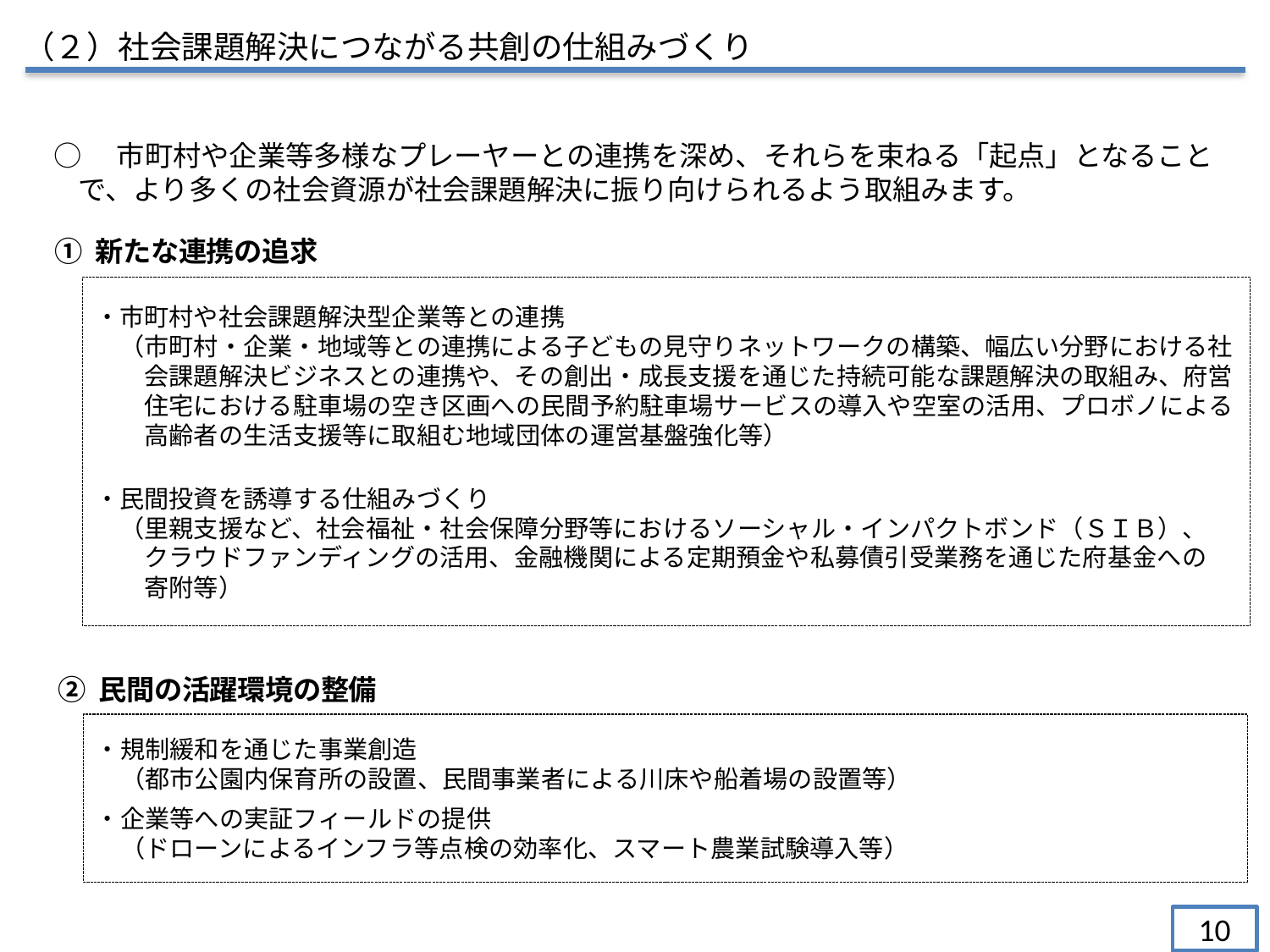

（２）社会課題解決につながる共創の仕組みづくり
○　市町村や企業等多様なプレーヤーとの連携を深め、それらを束ねる「起点」となることで、より多くの社会資源が社会課題解決に振り向けられるよう取組みます。
① 新たな連携の追求
・市町村や社会課題解決型企業等との連携
　（市町村・企業・地域等との連携による子どもの見守りネットワークの構築、幅広い分野における社
　　会課題解決ビジネスとの連携や、その創出・成長支援を通じた持続可能な課題解決の取組み、府営
　　住宅における駐車場の空き区画への民間予約駐車場サービスの導入や空室の活用、プロボノによる
　　高齢者の生活支援等に取組む地域団体の運営基盤強化等）

・民間投資を誘導する仕組みづくり
　（里親支援など、社会福祉・社会保障分野等におけるソーシャル・インパクトボンド（ＳＩＢ）、
　　クラウドファンディングの活用、金融機関による定期預金や私募債引受業務を通じた府基金への
　　寄附等）
② 民間の活躍環境の整備
・規制緩和を通じた事業創造
　（都市公園内保育所の設置、民間事業者による川床や船着場の設置等）

・企業等への実証フィールドの提供
　（ドローンによるインフラ等点検の効率化、スマート農業試験導入等）
10